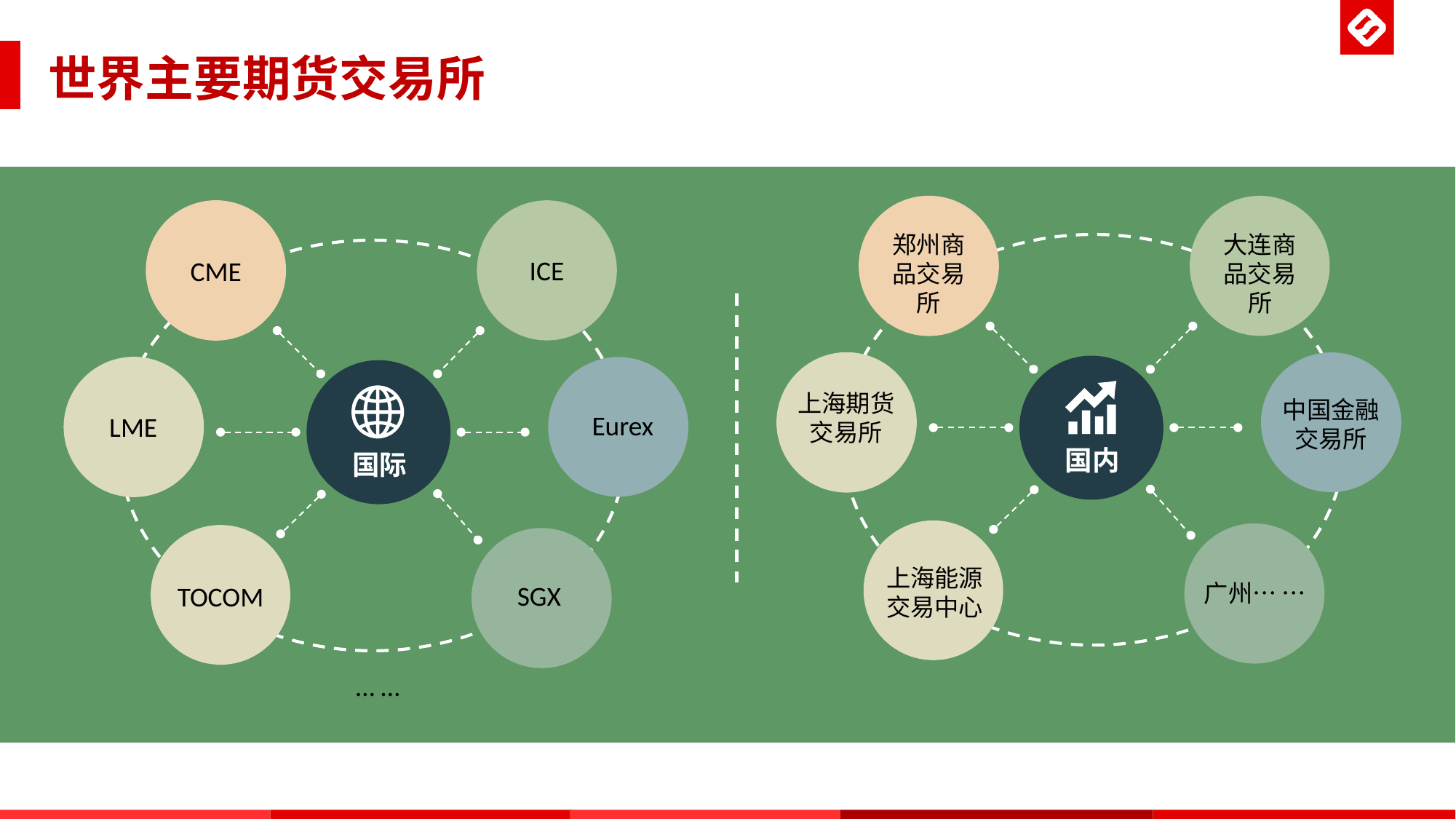

世界主要期货交易所

郑州商品交易所
大连商品交易所

上海期货交易所

中国金融交易所

国内

上海能源交易中心
广州… …

ICE
CME

LME

Eurex

国际

SGX
TOCOM

… …